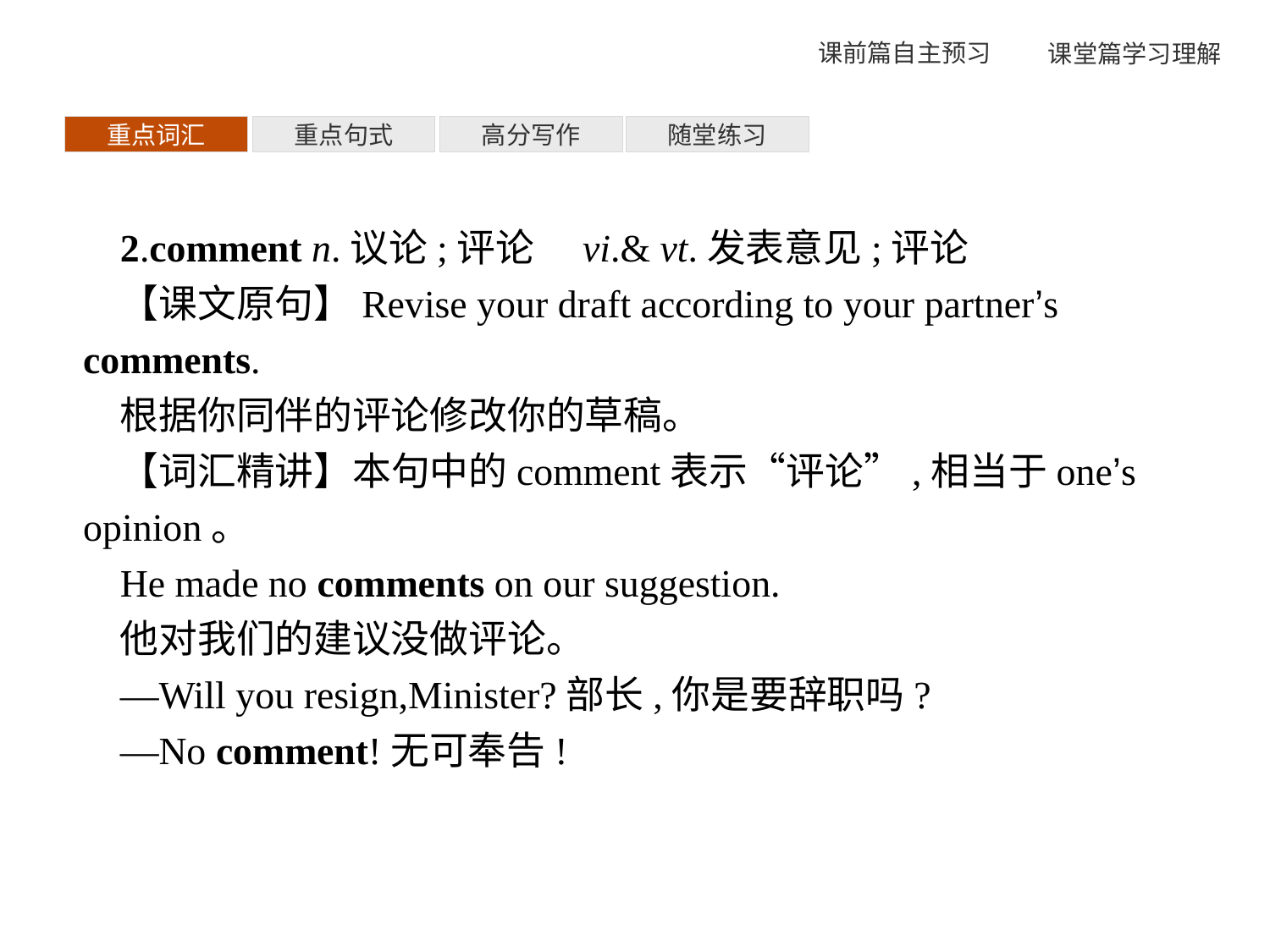

重点词汇
重点句式
高分写作
随堂练习
2.comment n.议论;评论　vi.& vt.发表意见;评论
【课文原句】Revise your draft according to your partner’s comments.
根据你同伴的评论修改你的草稿。
【词汇精讲】本句中的comment表示“评论”,相当于one’s opinion。
He made no comments on our suggestion.
他对我们的建议没做评论。
—Will you resign,Minister?部长,你是要辞职吗?
—No comment!无可奉告!